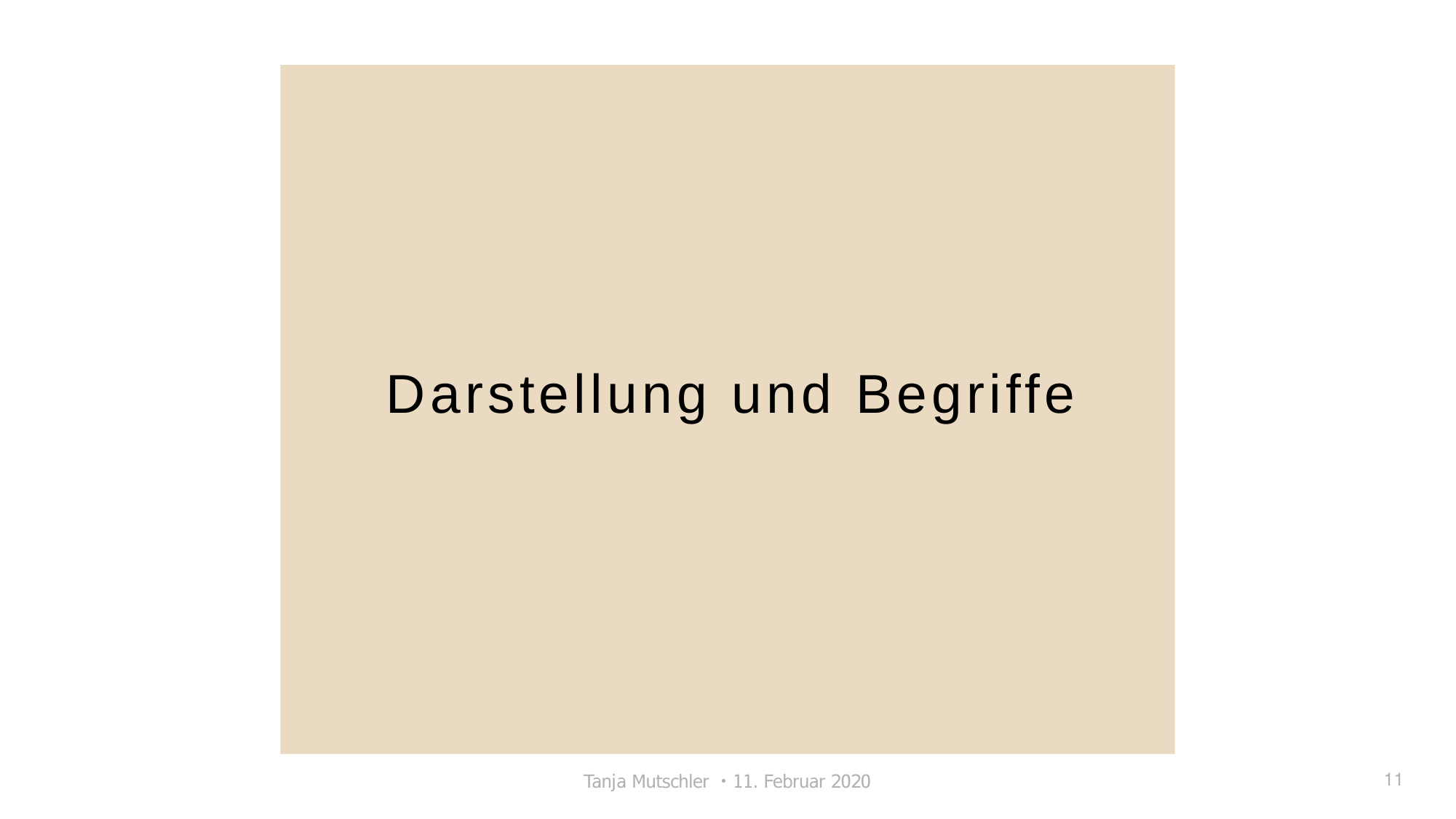

Darstellung und Begriffe
Tanja Mutschler ・11. Februar 2020
11